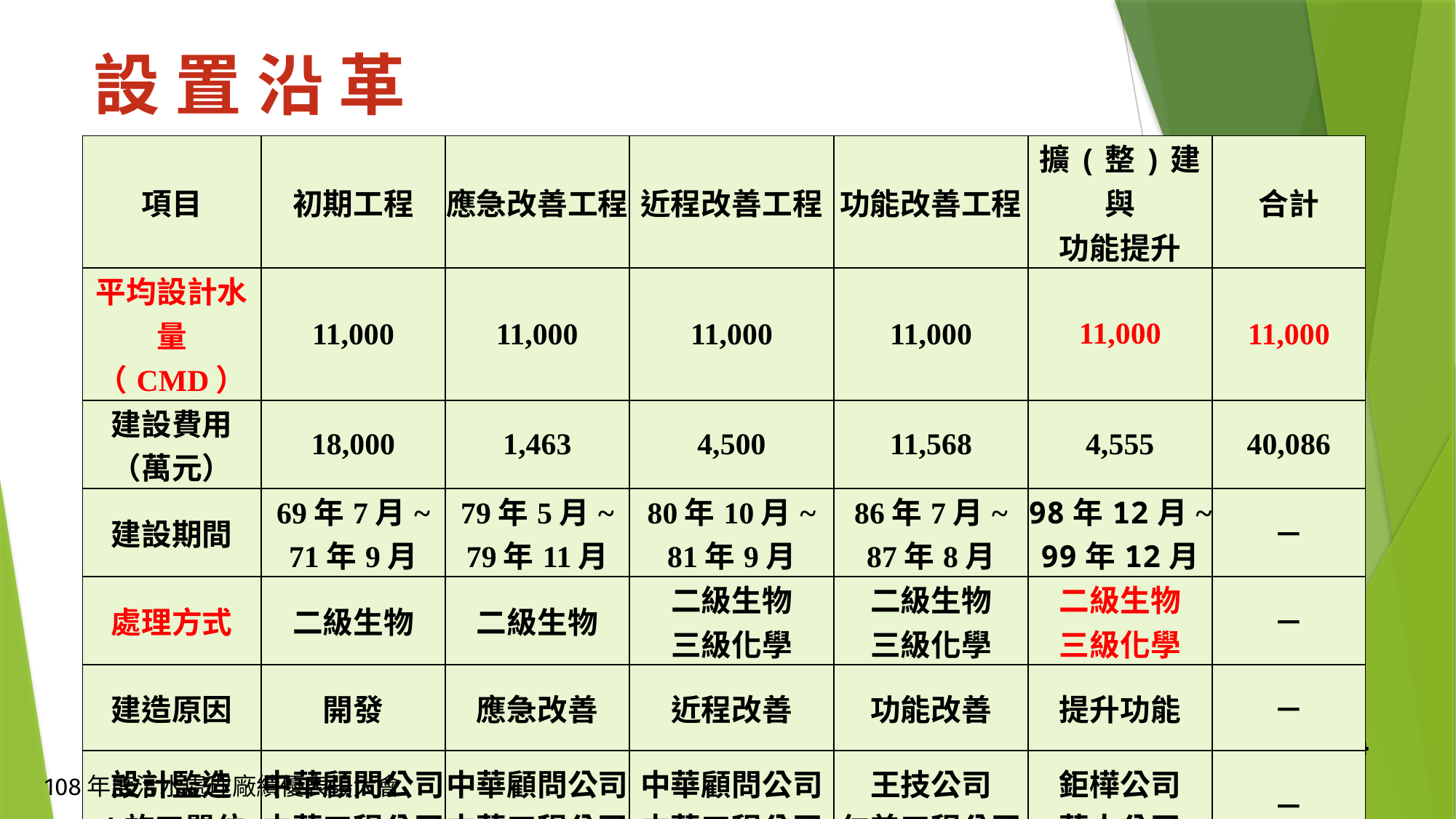

設 置 沿 革
| 項目 | 初期工程 | 應急改善工程 | 近程改善工程 | 功能改善工程 | 擴(整)建與 功能提升 | 合計 |
| --- | --- | --- | --- | --- | --- | --- |
| 平均設計水量（CMD） | 11,000 | 11,000 | 11,000 | 11,000 | 11,000 | 11,000 |
| 建設費用 （萬元） | 18,000 | 1,463 | 4,500 | 11,568 | 4,555 | 40,086 |
| 建設期間 | 69年7月~ 71年9月 | 79年5月~ 79年11月 | 80年10月~ 81年9月 | 86年7月~ 87年8月 | 98年12月~ 99年12月 | － |
| 處理方式 | 二級生物 | 二級生物 | 二級生物 三級化學 | 二級生物 三級化學 | 二級生物 三級化學 | － |
| 建造原因 | 開發 | 應急改善 | 近程改善 | 功能改善 | 提升功能 | － |
| 設計監造 /施工單位 | 中華顧問公司 中華工程公司 | 中華顧問公司 中華工程公司 | 中華顧問公司 中華工程公司 | 王技公司 仁美工程公司 | 鉅樺公司 華太公司 | － |
4
108年度污水處理廠績優表揚大會